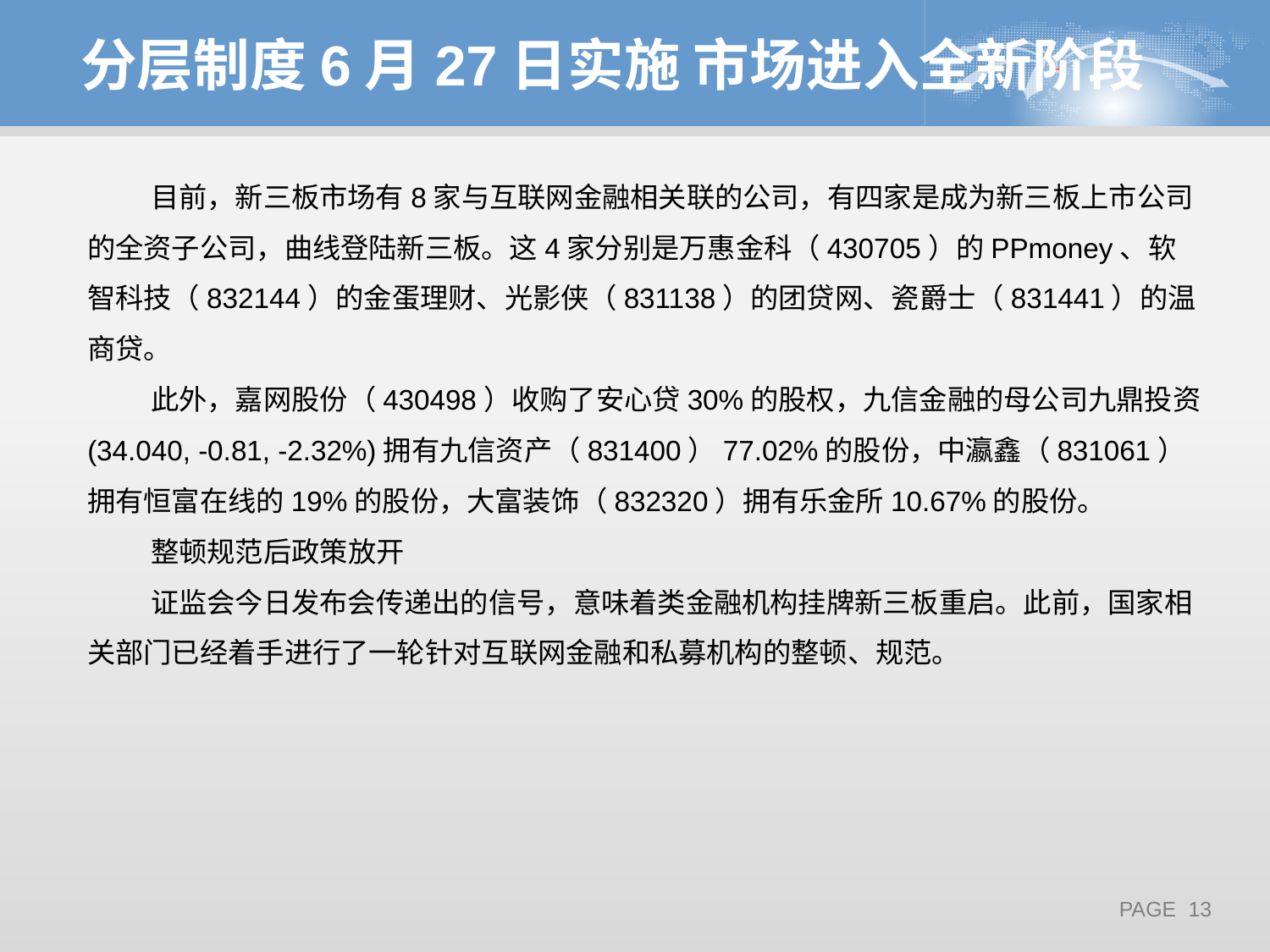

分层制度6月27日实施 市场进入全新阶段
目前，新三板市场有8家与互联网金融相关联的公司，有四家是成为新三板上市公司的全资子公司，曲线登陆新三板。这4家分别是万惠金科（430705）的PPmoney、软智科技（832144）的金蛋理财、光影侠（831138）的团贷网、瓷爵士（831441）的温商贷。
此外，嘉网股份（430498）收购了安心贷30%的股权，九信金融的母公司九鼎投资(34.040, -0.81, -2.32%)拥有九信资产（831400）77.02%的股份，中瀛鑫（831061）拥有恒富在线的19%的股份，大富装饰（832320）拥有乐金所10.67%的股份。
整顿规范后政策放开
证监会今日发布会传递出的信号，意味着类金融机构挂牌新三板重启。此前，国家相关部门已经着手进行了一轮针对互联网金融和私募机构的整顿、规范。